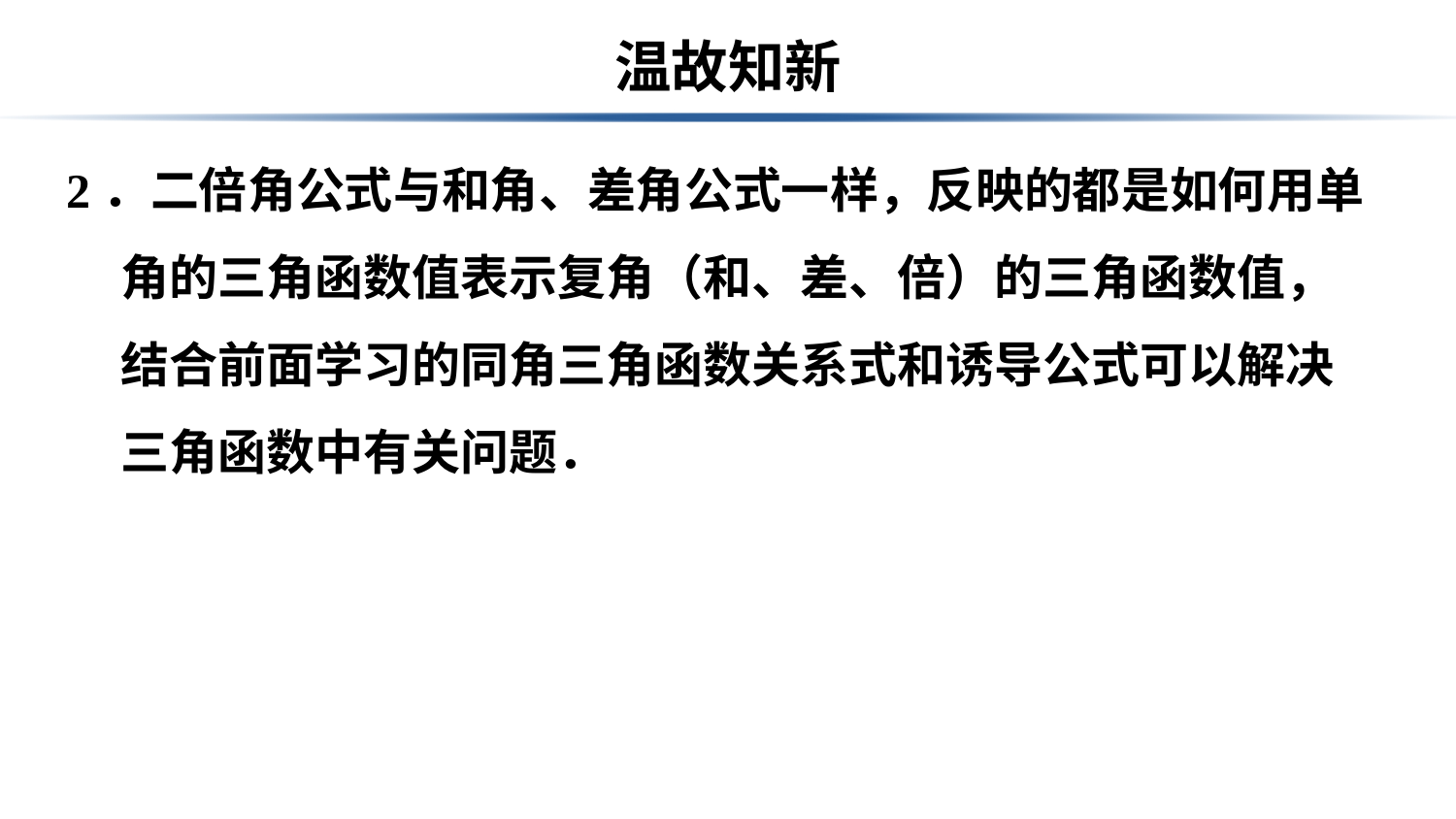

# 温故知新
2．二倍角公式与和角、差角公式一样，反映的都是如何用单角的三角函数值表示复角（和、差、倍）的三角函数值，结合前面学习的同角三角函数关系式和诱导公式可以解决三角函数中有关问题．